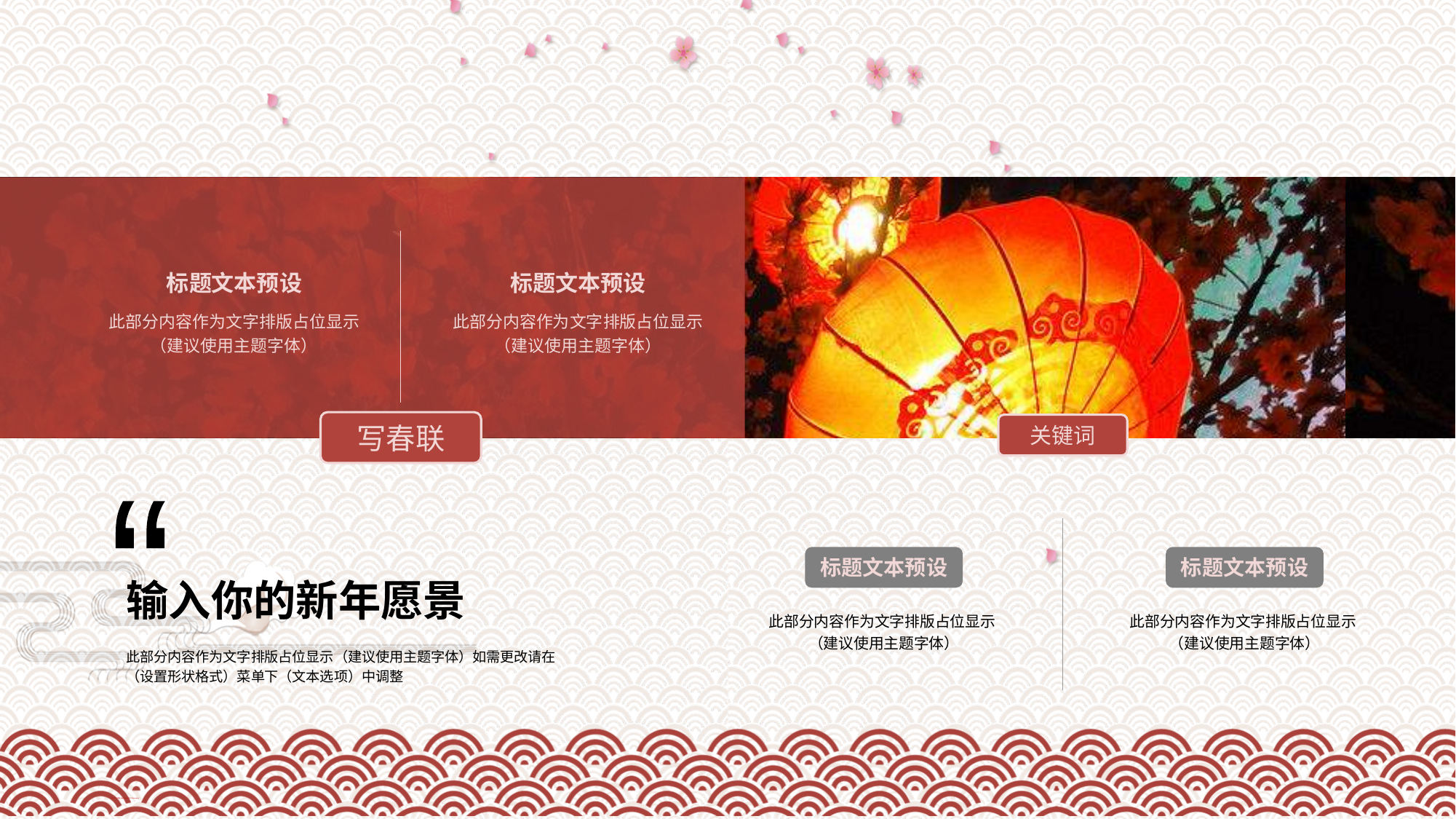

标题文本预设
此部分内容作为文字排版占位显示
（建议使用主题字体）
标题文本预设
此部分内容作为文字排版占位显示
（建议使用主题字体）
写春联
关键词
“
输入你的新年愿景
此部分内容作为文字排版占位显示（建议使用主题字体）如需更改请在（设置形状格式）菜单下（文本选项）中调整
标题文本预设
此部分内容作为文字排版占位显示
（建议使用主题字体）
标题文本预设
此部分内容作为文字排版占位显示
（建议使用主题字体）
节日PPT模板 http:// www.PPT818.com/jieri/